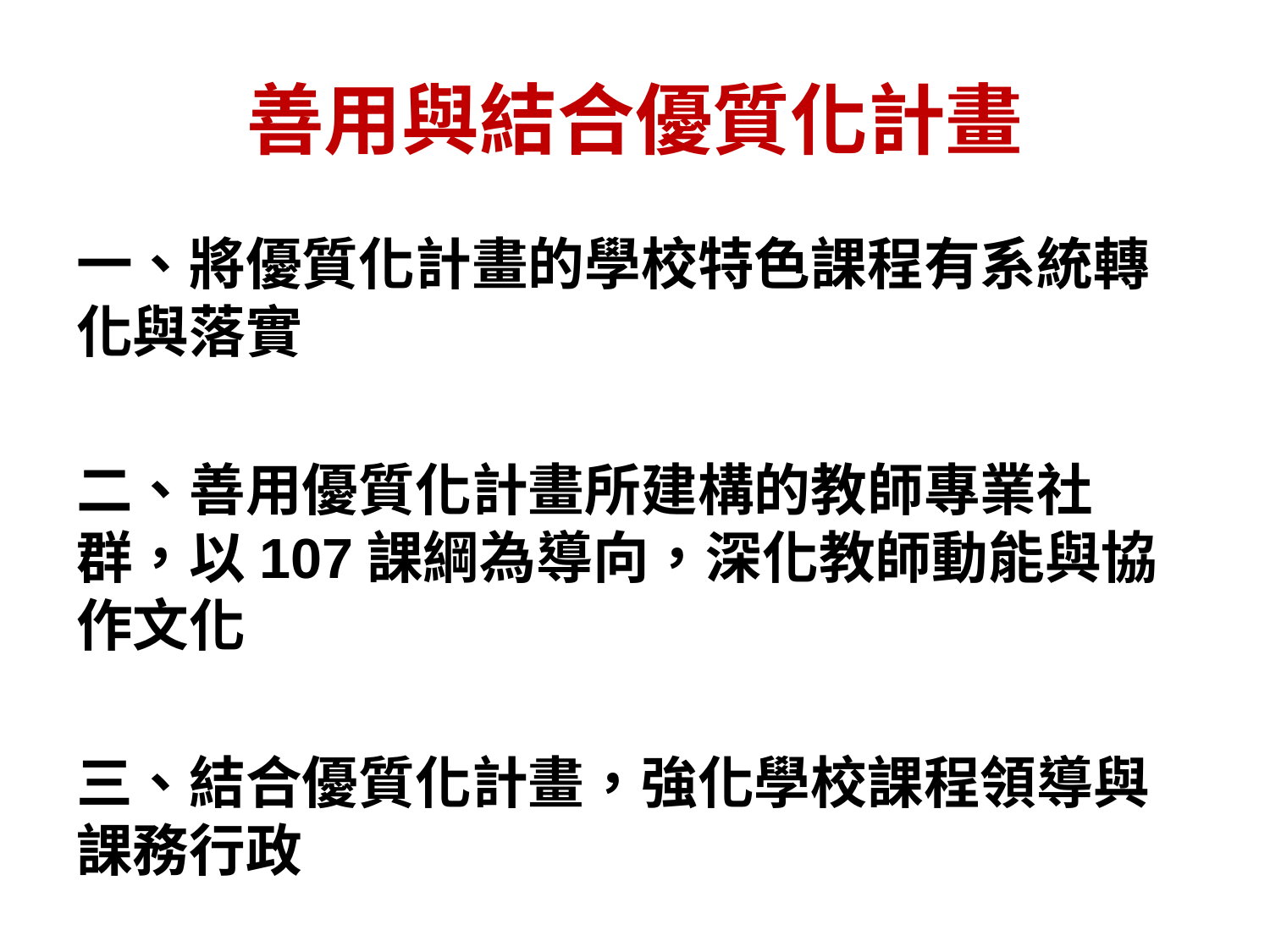

# 善用與結合優質化計畫
一、將優質化計畫的學校特色課程有系統轉化與落實

二、善用優質化計畫所建構的教師專業社群，以107課綱為導向，深化教師動能與協作文化

三、結合優質化計畫，強化學校課程領導與課務行政